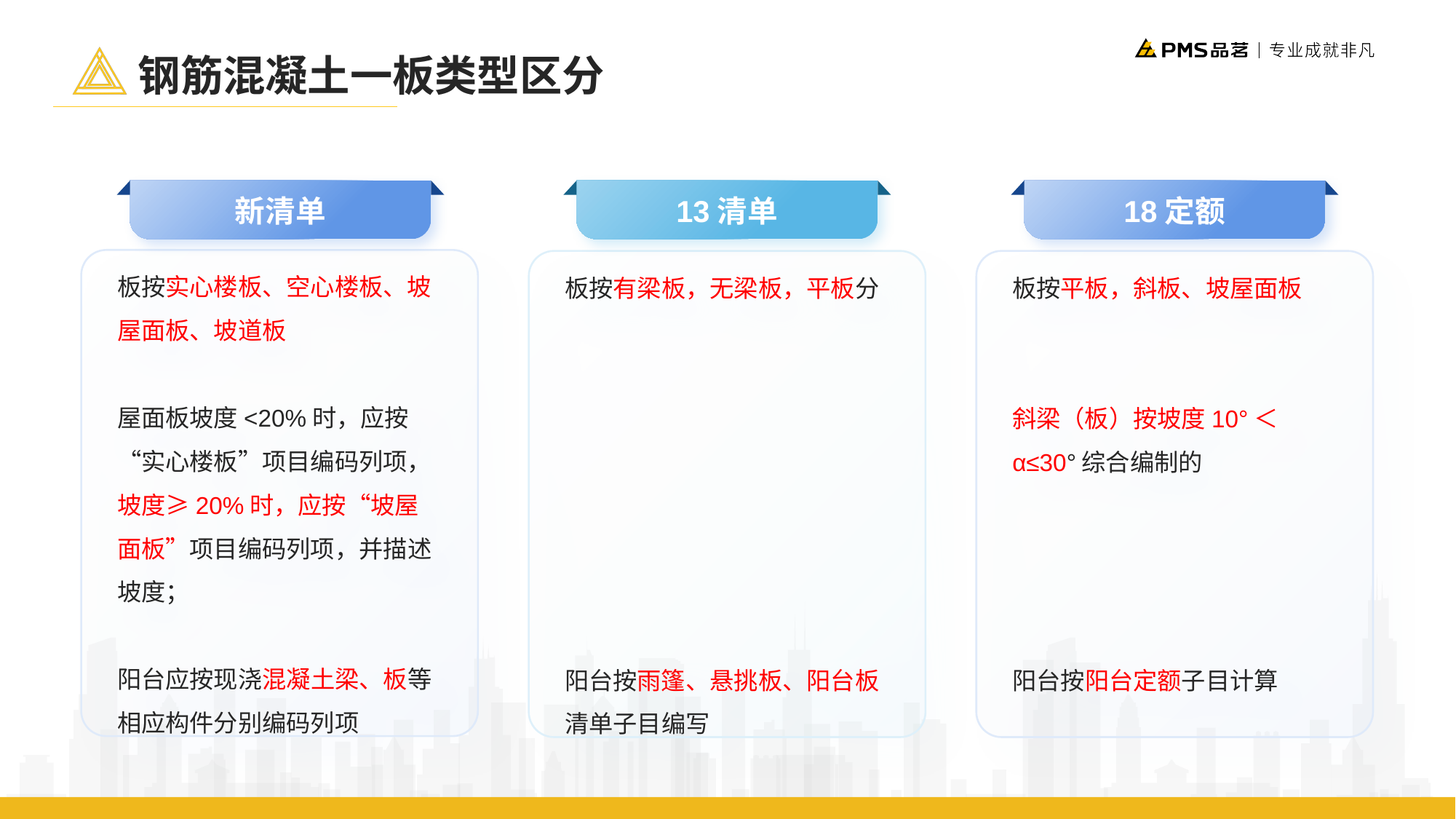

钢筋混凝土一板类型区分

新清单

13清单

18定额

板按实心楼板、空心楼板、坡屋面板、坡道板

屋面板坡度<20%时，应按“实心楼板”项目编码列项，坡度≥20%时，应按“坡屋面板”项目编码列项，并描述坡度；

阳台应按现浇混凝土梁、板等相应构件分别编码列项

板按有梁板，无梁板，平板分

阳台按雨篷、悬挑板、阳台板清单子目编写

板按平板，斜板、坡屋面板

斜梁（板）按坡度10°＜α≤30°综合编制的

阳台按阳台定额子目计算